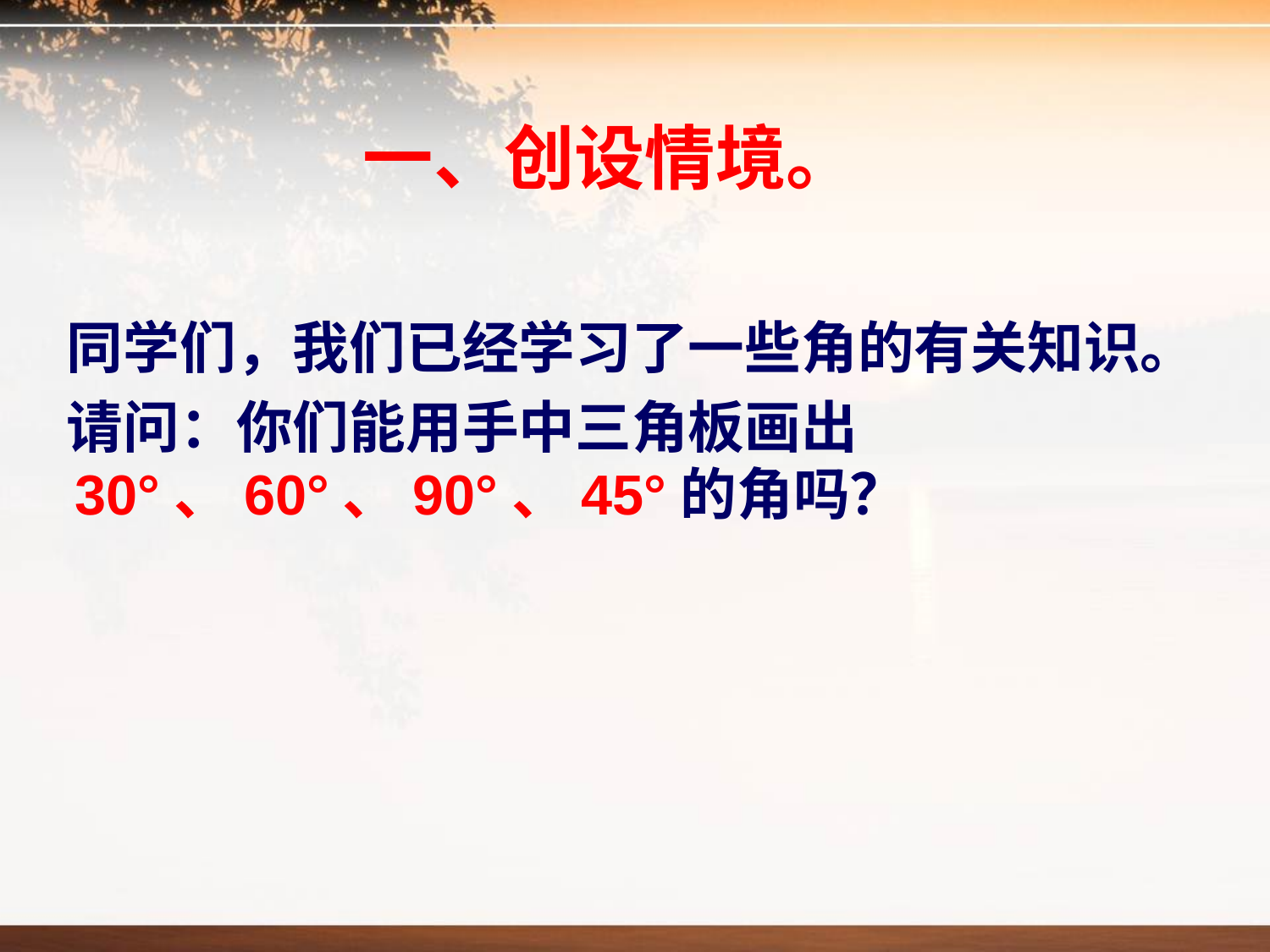

# 一、创设情境。
  同学们，我们已经学习了一些角的有关知识。
  请问：你们能用手中三角板画出30°、60°、90°、45°的角吗？